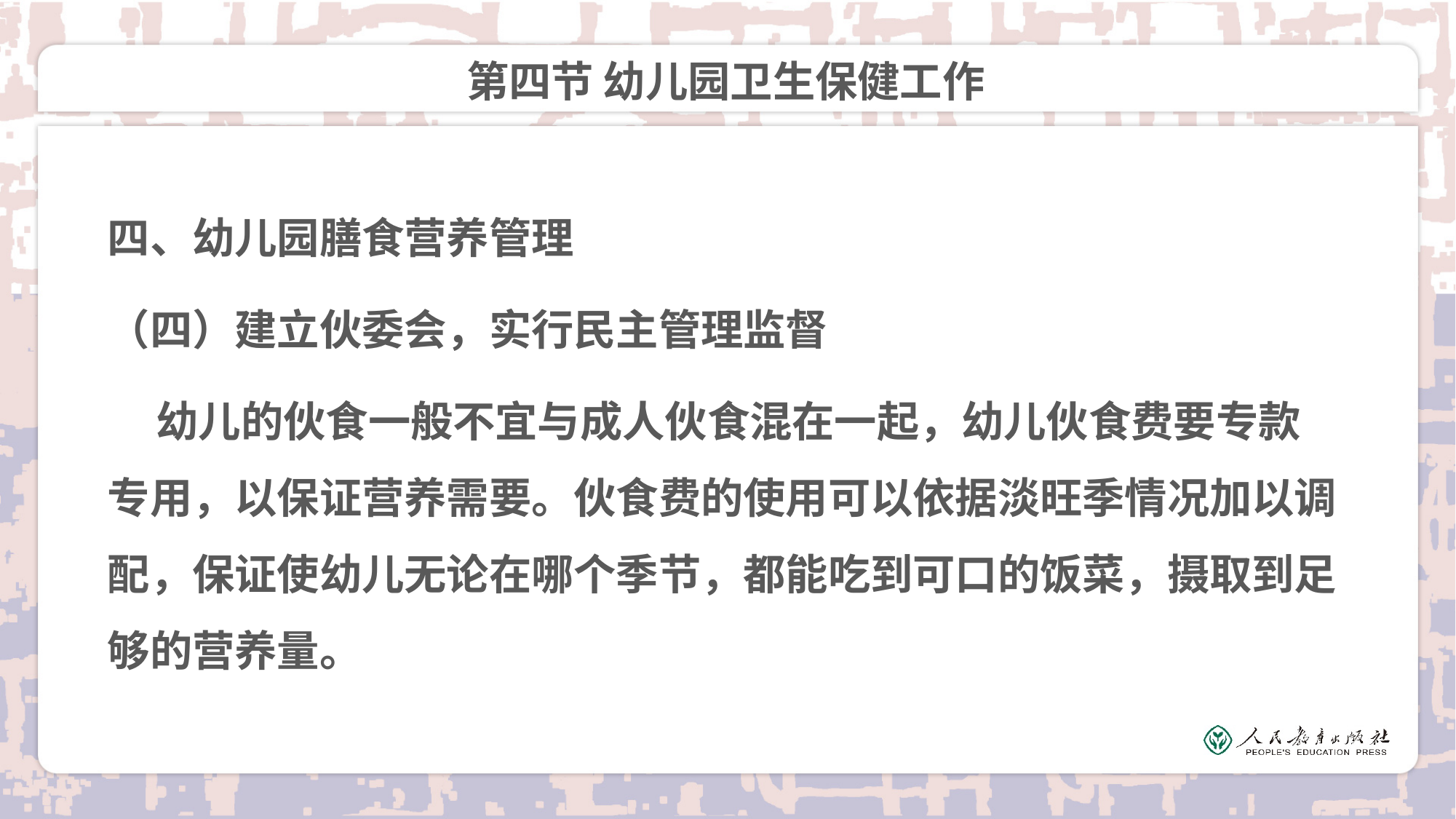

# 第四节 幼儿园卫生保健工作
四、幼儿园膳食营养管理
（四）建立伙委会，实行民主管理监督
    幼儿的伙食一般不宜与成人伙食混在一起，幼儿伙食费要专款专用，以保证营养需要。伙食费的使用可以依据淡旺季情况加以调配，保证使幼儿无论在哪个季节，都能吃到可口的饭菜，摄取到足够的营养量。